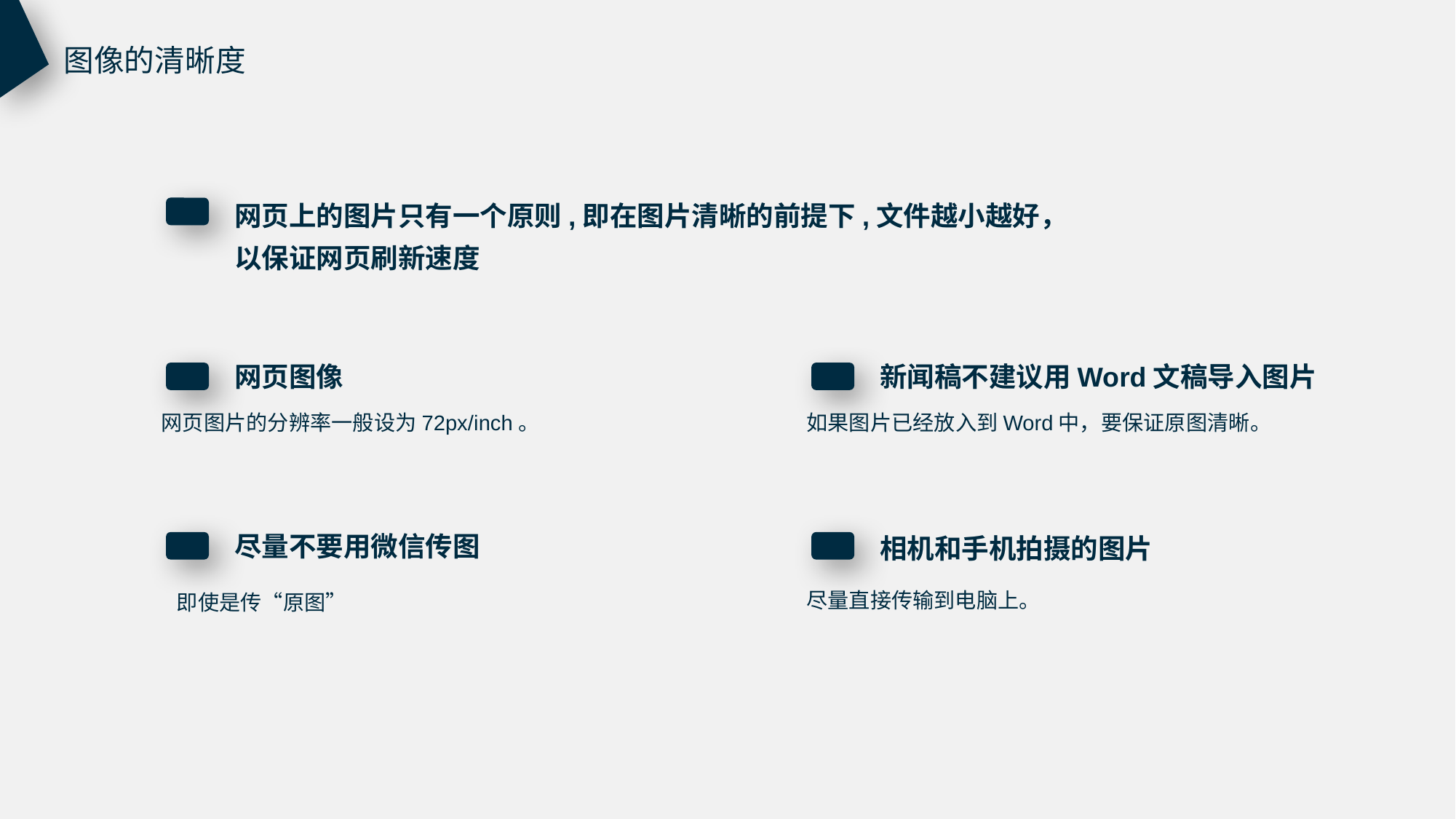

图像的清晰度
网页上的图片只有一个原则,即在图片清晰的前提下,文件越小越好，以保证网页刷新速度

网页图像
新闻稿不建议用Word文稿导入图片

网页图片的分辨率一般设为72px/inch。
如果图片已经放入到Word中，要保证原图清晰。
尽量不要用微信传图
相机和手机拍摄的图片

尽量直接传输到电脑上。
即使是传“原图”